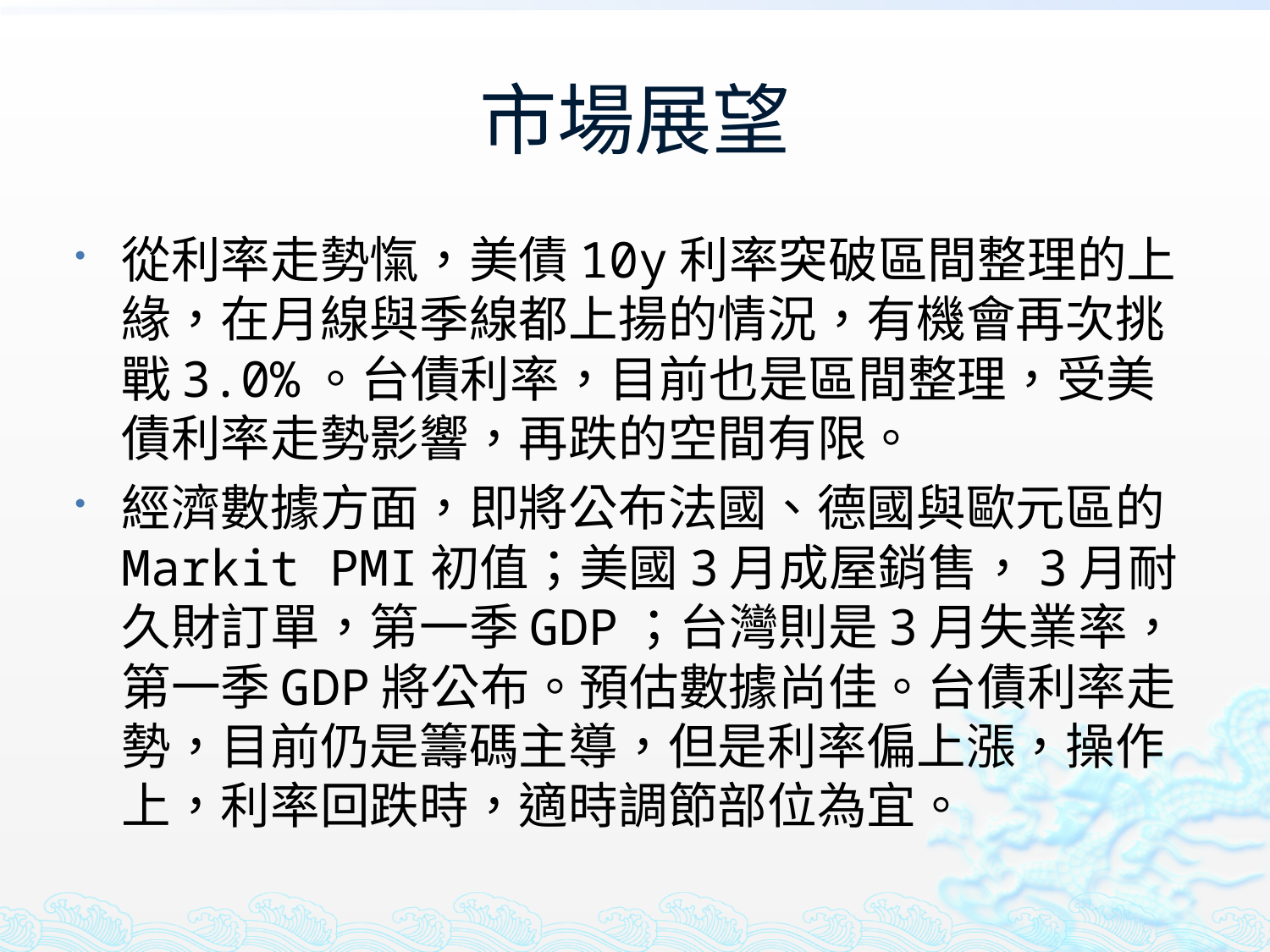

# 市場展望
從利率走勢愾，美債10y利率突破區間整理的上緣，在月線與季線都上揚的情況，有機會再次挑戰3.0%。台債利率，目前也是區間整理，受美債利率走勢影響，再跌的空間有限。
經濟數據方面，即將公布法國、德國與歐元區的Markit PMI初值；美國3月成屋銷售，3月耐久財訂單，第一季GDP；台灣則是3月失業率，第一季GDP將公布。預估數據尚佳。台債利率走勢，目前仍是籌碼主導，但是利率偏上漲，操作上，利率回跌時，適時調節部位為宜。